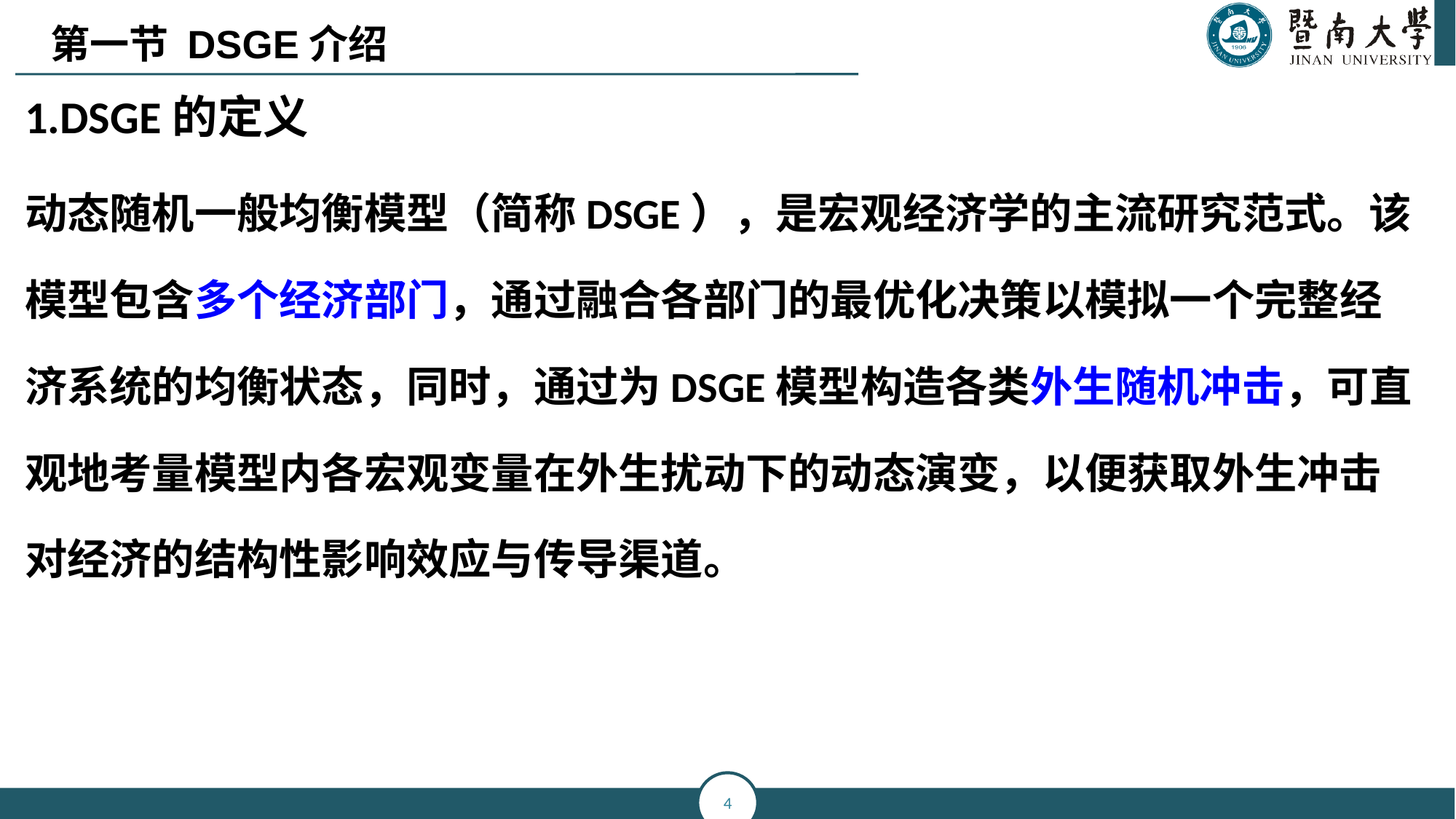

第一节 DSGE介绍
1.DSGE的定义
动态随机一般均衡模型（简称DSGE），是宏观经济学的主流研究范式。该模型包含多个经济部门，通过融合各部门的最优化决策以模拟一个完整经济系统的均衡状态，同时，通过为DSGE模型构造各类外生随机冲击，可直观地考量模型内各宏观变量在外生扰动下的动态演变，以便获取外生冲击对经济的结构性影响效应与传导渠道。